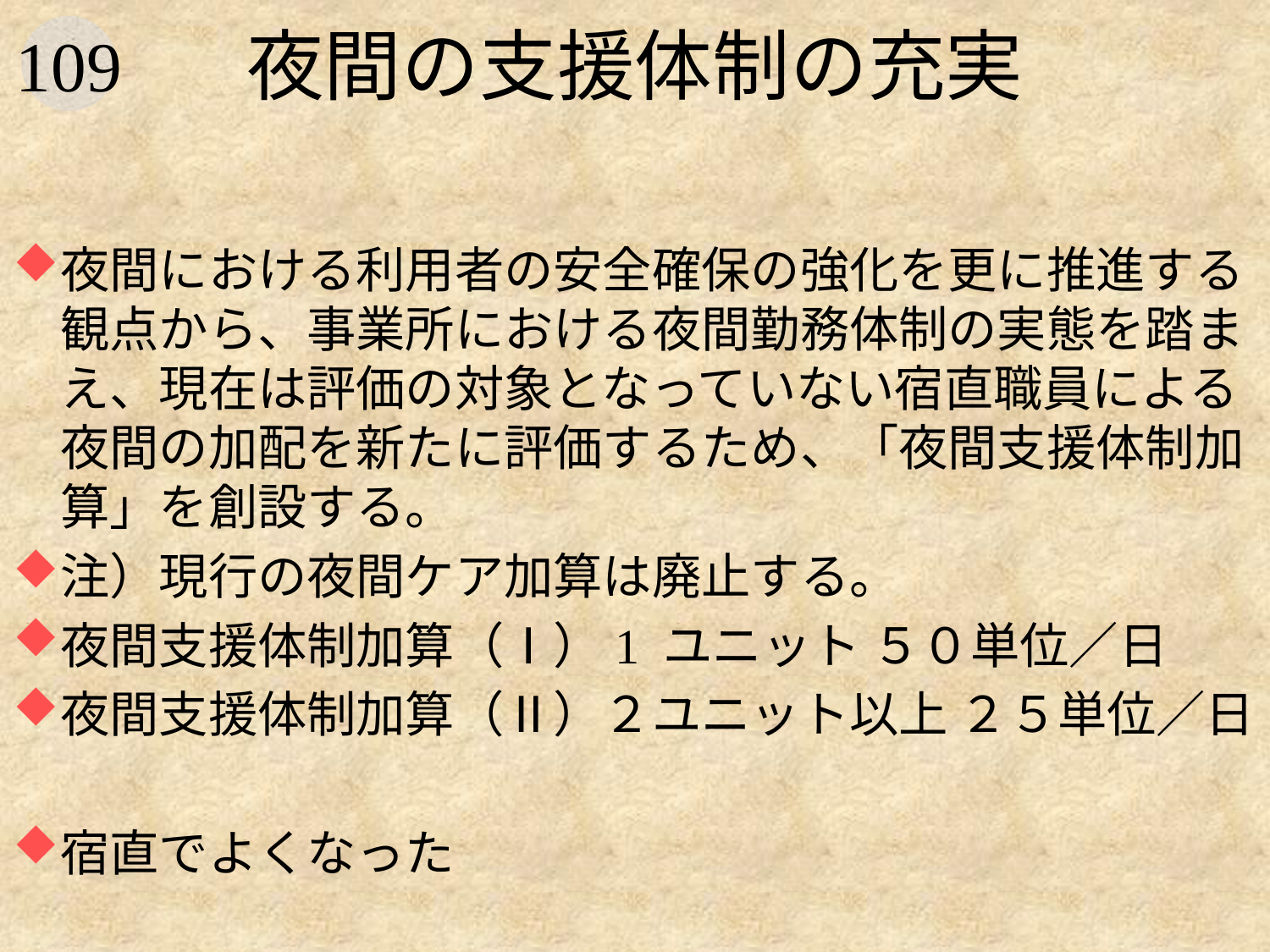

# 夜間の支援体制の充実
夜間における利用者の安全確保の強化を更に推進する観点から、事業所における夜間勤務体制の実態を踏まえ、現在は評価の対象となっていない宿直職員による夜間の加配を新たに評価するため、「夜間支援体制加算」を創設する。
注）現行の夜間ケア加算は廃止する。
夜間支援体制加算（Ⅰ）1 ユニット ５０単位／日
夜間支援体制加算（Ⅱ）２ユニット以上 ２５単位／日

宿直でよくなった